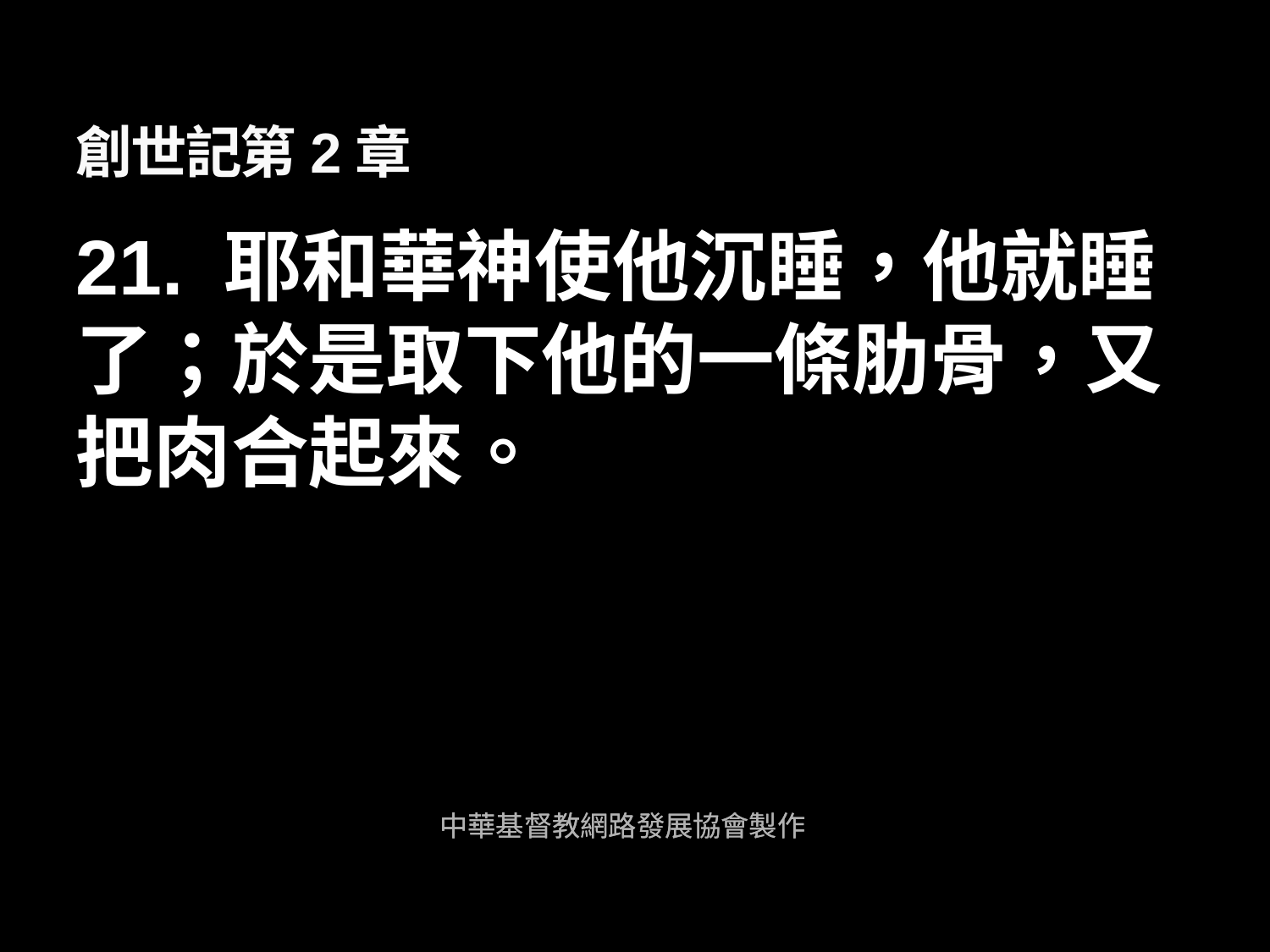

# 創世記第2章
21. 耶和華神使他沉睡，他就睡了；於是取下他的一條肋骨，又把肉合起來。